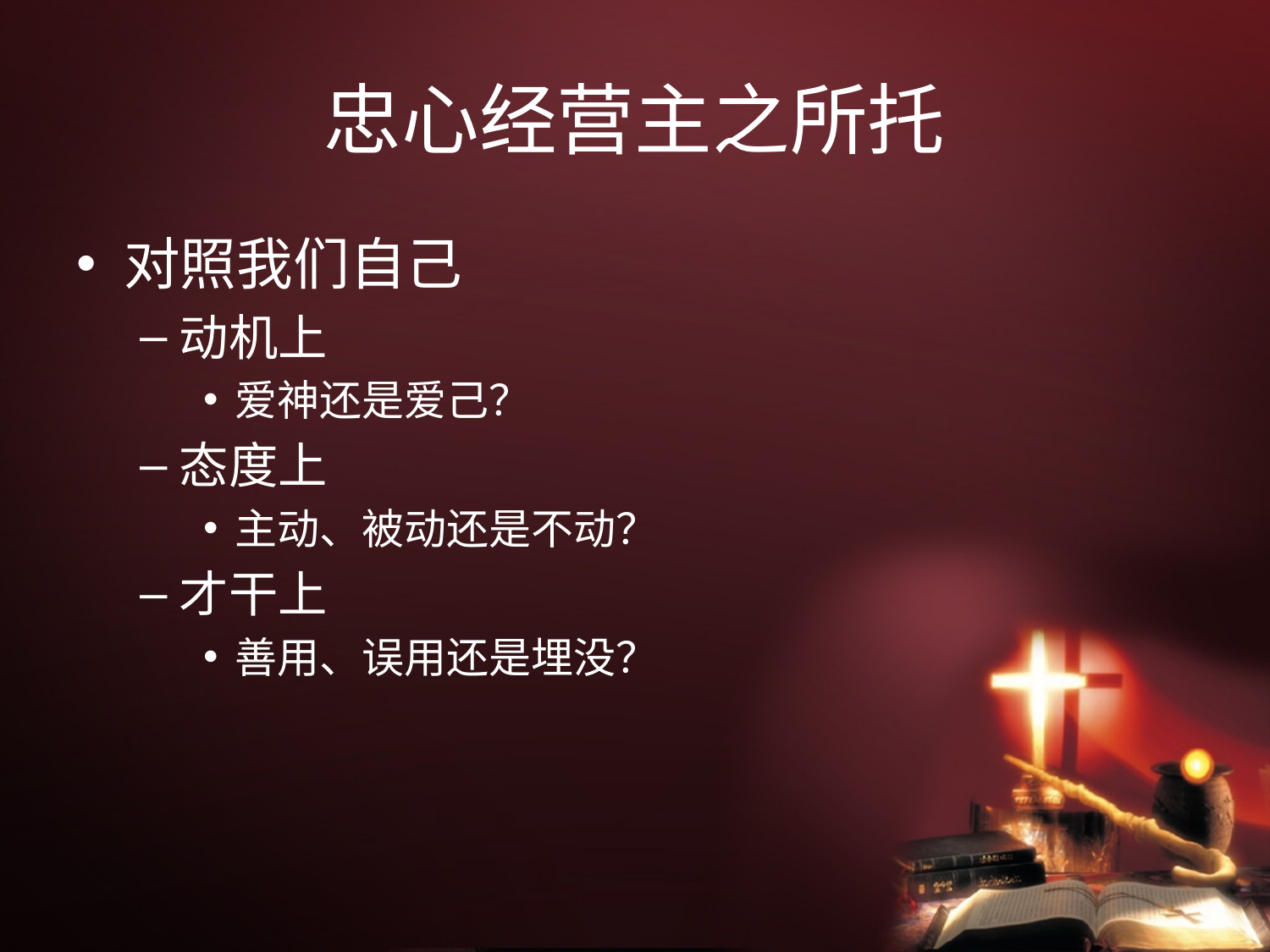

# 忠心经营主之所托
对照我们自己
动机上
爱神还是爱己？
态度上
主动、被动还是不动？
才干上
善用、误用还是埋没？